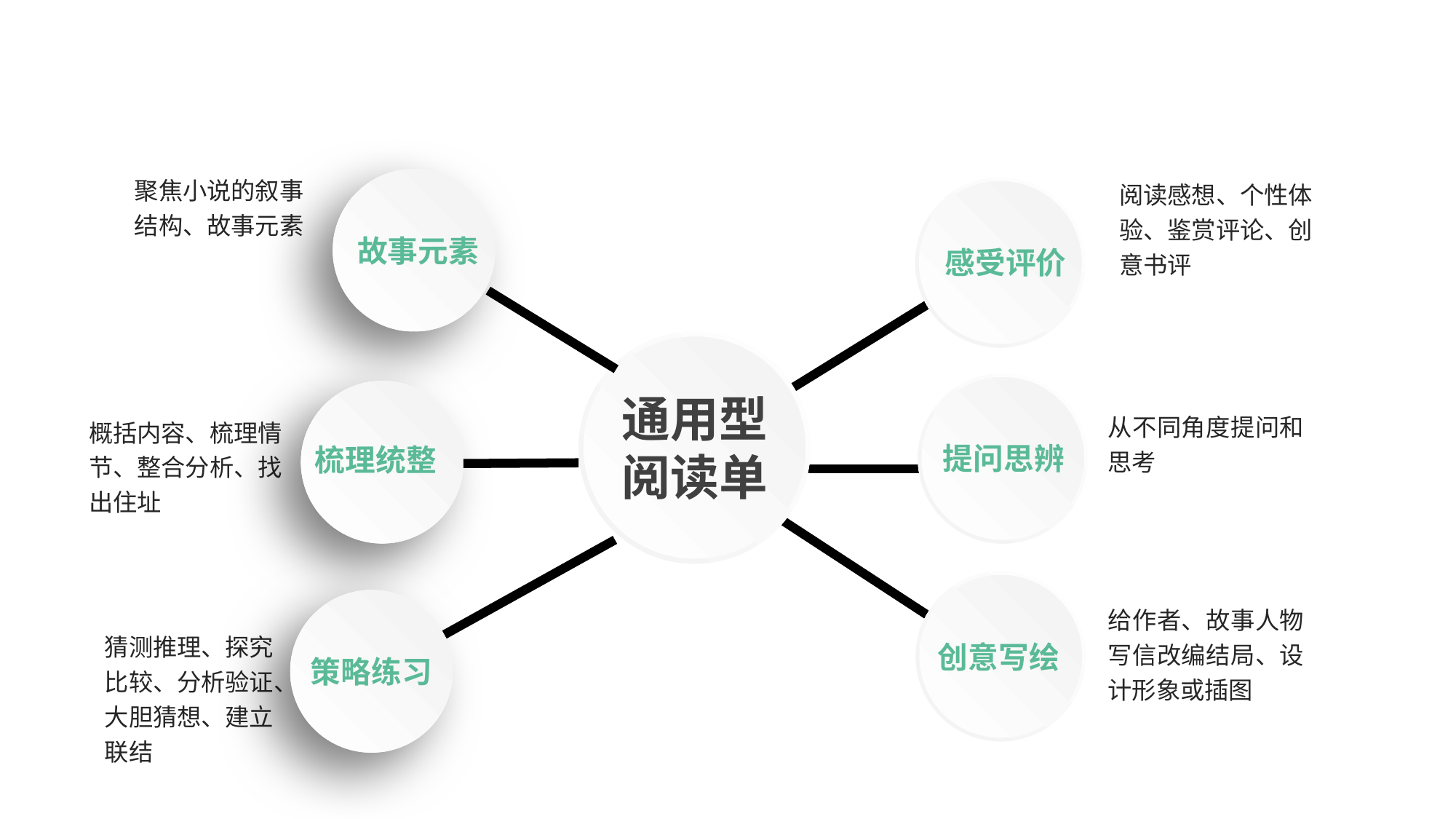

聚焦小说的叙事结构、故事元素
阅读感想、个性体验、鉴赏评论、创意书评

感受评价
故事元素

提问思辨

通用型
阅读单
从不同角度提问和思考
概括内容、梳理情节、整合分析、找出住址
梳理统整

创意写绘

给作者、故事人物写信改编结局、设计形象或插图
猜测推理、探究比较、分析验证、大胆猜想、建立联结
策略练习